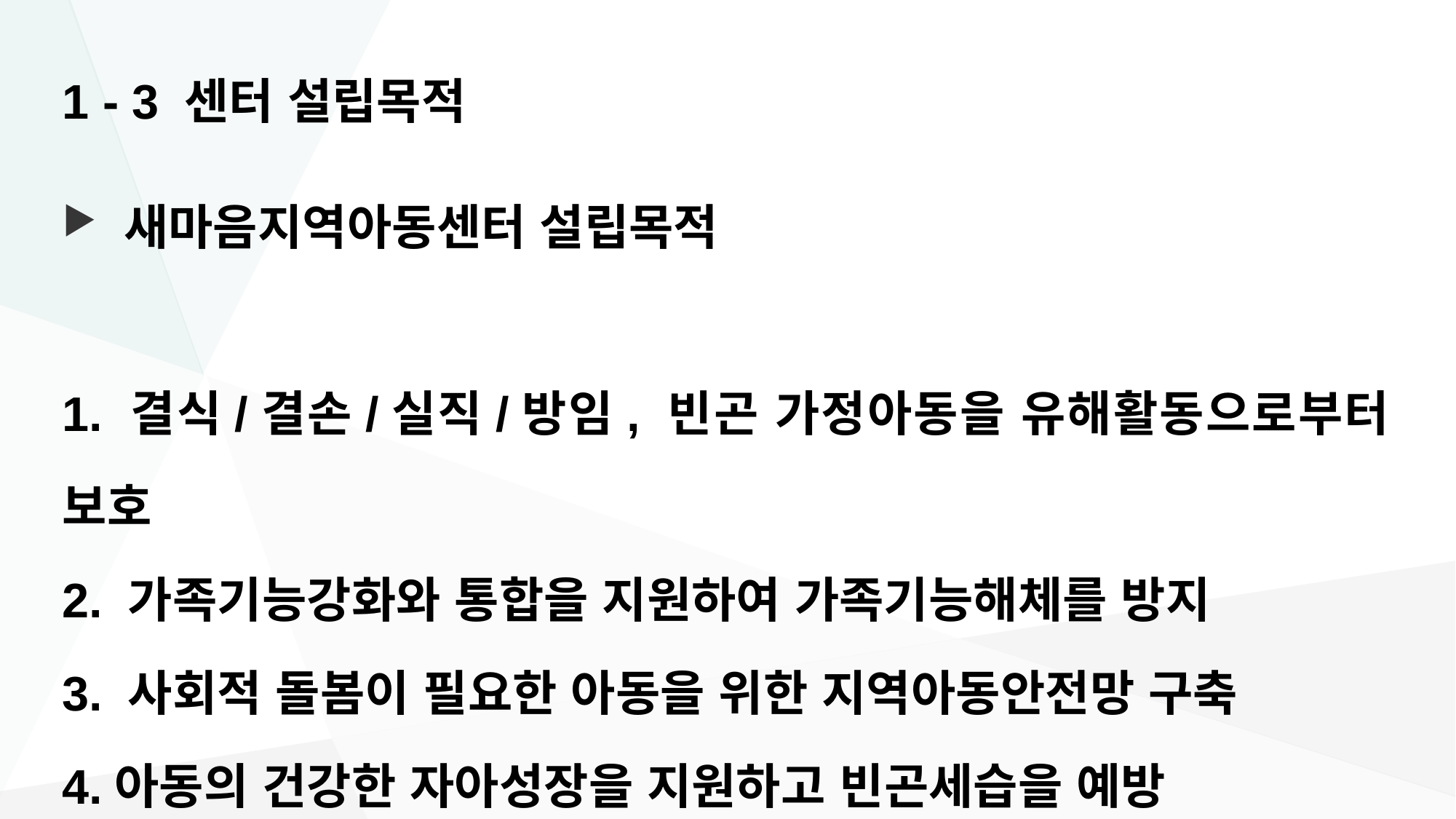

# 1 - 3 센터 설립목적
 새마음지역아동센터 설립목적

1. 결식/결손/실직/방임, 빈곤 가정아동을 유해활동으로부터 보호
2. 가족기능강화와 통합을 지원하여 가족기능해체를 방지
3. 사회적 돌봄이 필요한 아동을 위한 지역아동안전망 구축
4.아동의 건강한 자아성장을 지원하고 빈곤세습을 예방